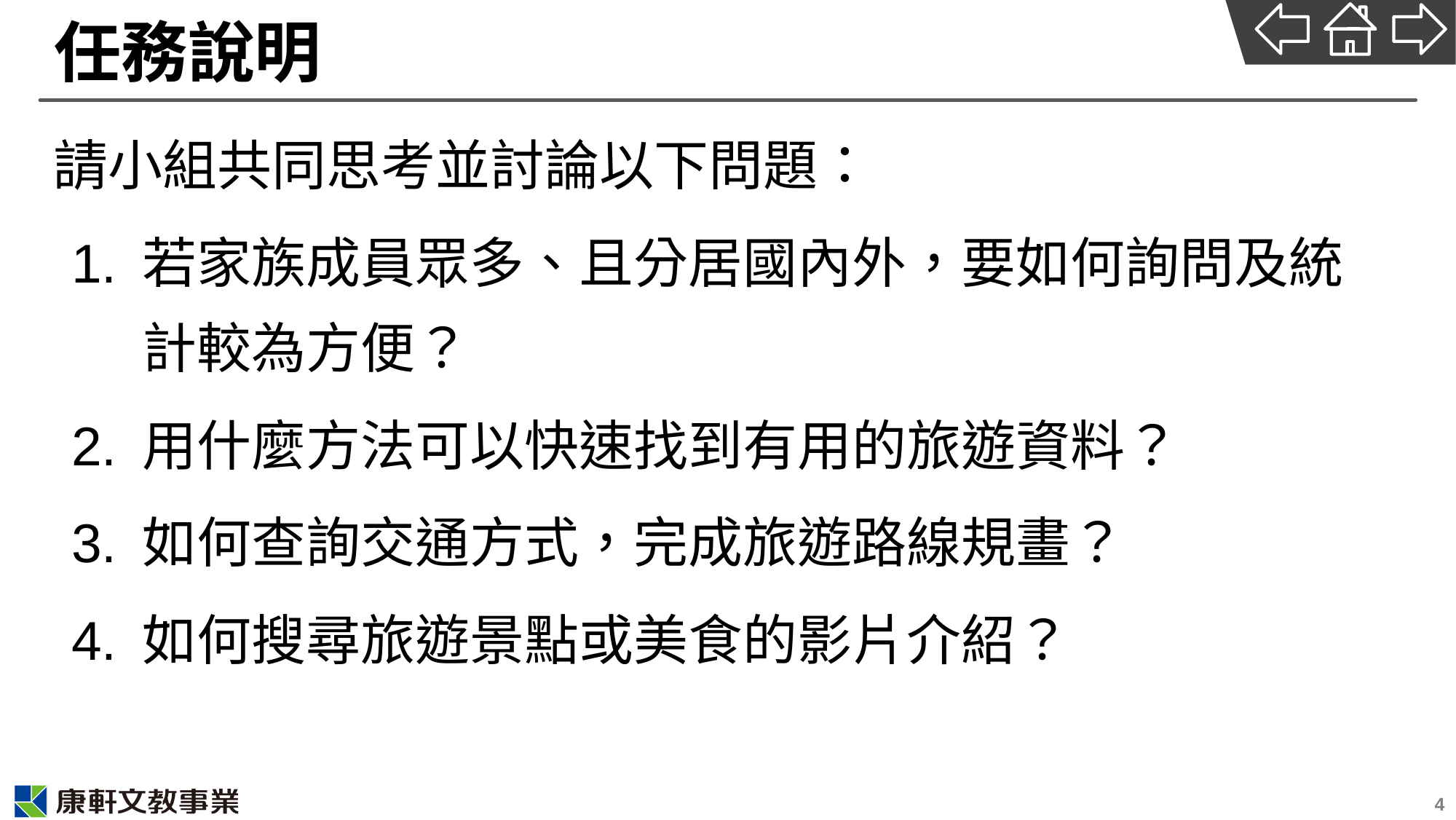

# 任務說明
請小組共同思考並討論以下問題：
若家族成員眾多、且分居國內外，要如何詢問及統計較為方便？
用什麼方法可以快速找到有用的旅遊資料？
如何查詢交通方式，完成旅遊路線規畫？
如何搜尋旅遊景點或美食的影片介紹？

4